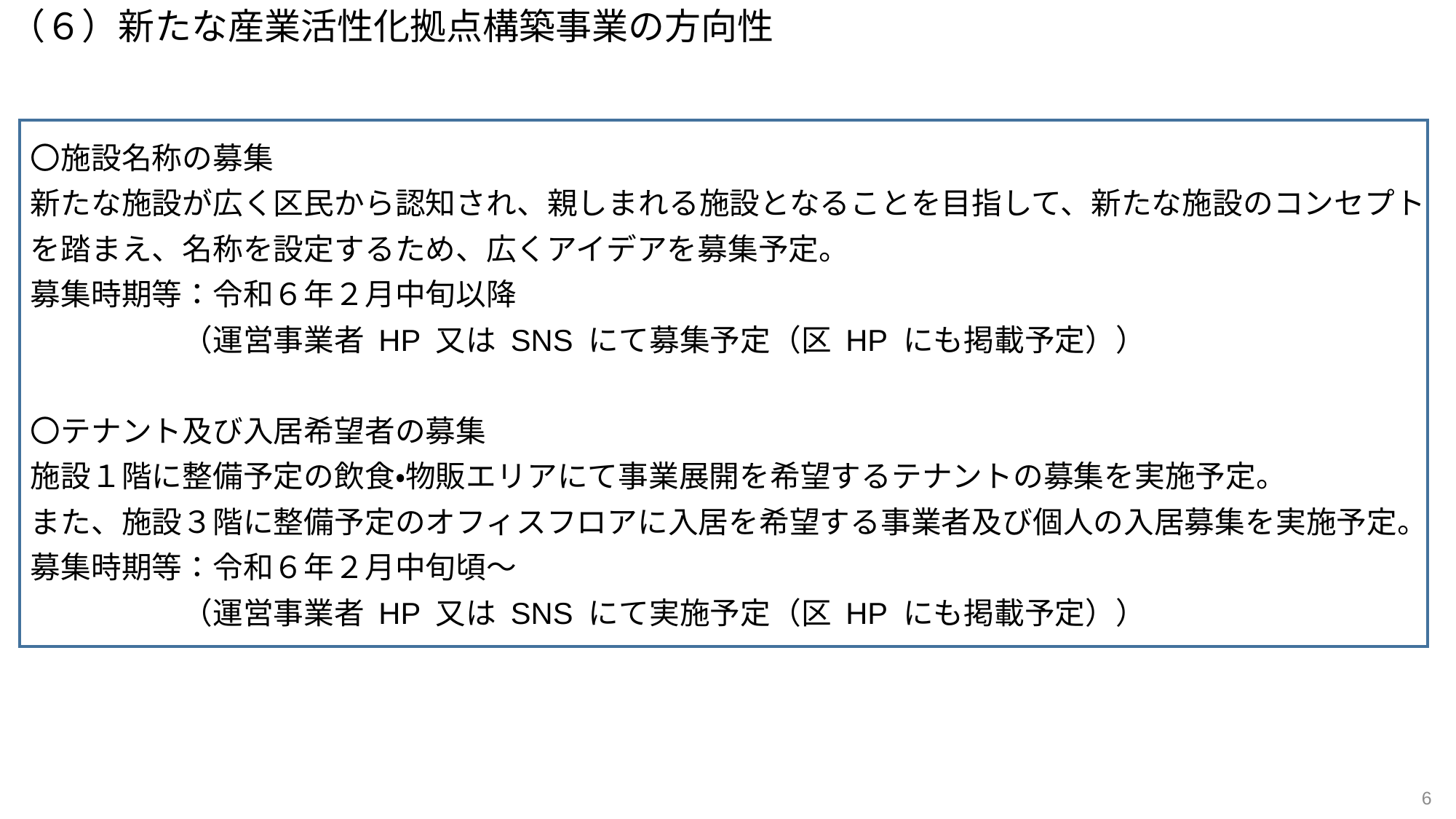

（６）新たな産業活性化拠点構築事業の方向性
〇施設名称の募集
新たな施設が広く区民から認知され、親しまれる施設となることを目指して、新たな施設のコンセプトを踏まえ、名称を設定するため、広くアイデアを募集予定。
募集時期等：令和６年２月中旬以降
　　　　　（運営事業者 HP 又は SNS にて募集予定（区 HP にも掲載予定））

〇テナント及び入居希望者の募集
施設１階に整備予定の飲食・物販エリアにて事業展開を希望するテナントの募集を実施予定。
また、施設３階に整備予定のオフィスフロアに入居を希望する事業者及び個人の入居募集を実施予定。
募集時期等：令和６年２月中旬頃～
　　　　　（運営事業者 HP 又は SNS にて実施予定（区 HP にも掲載予定））

6